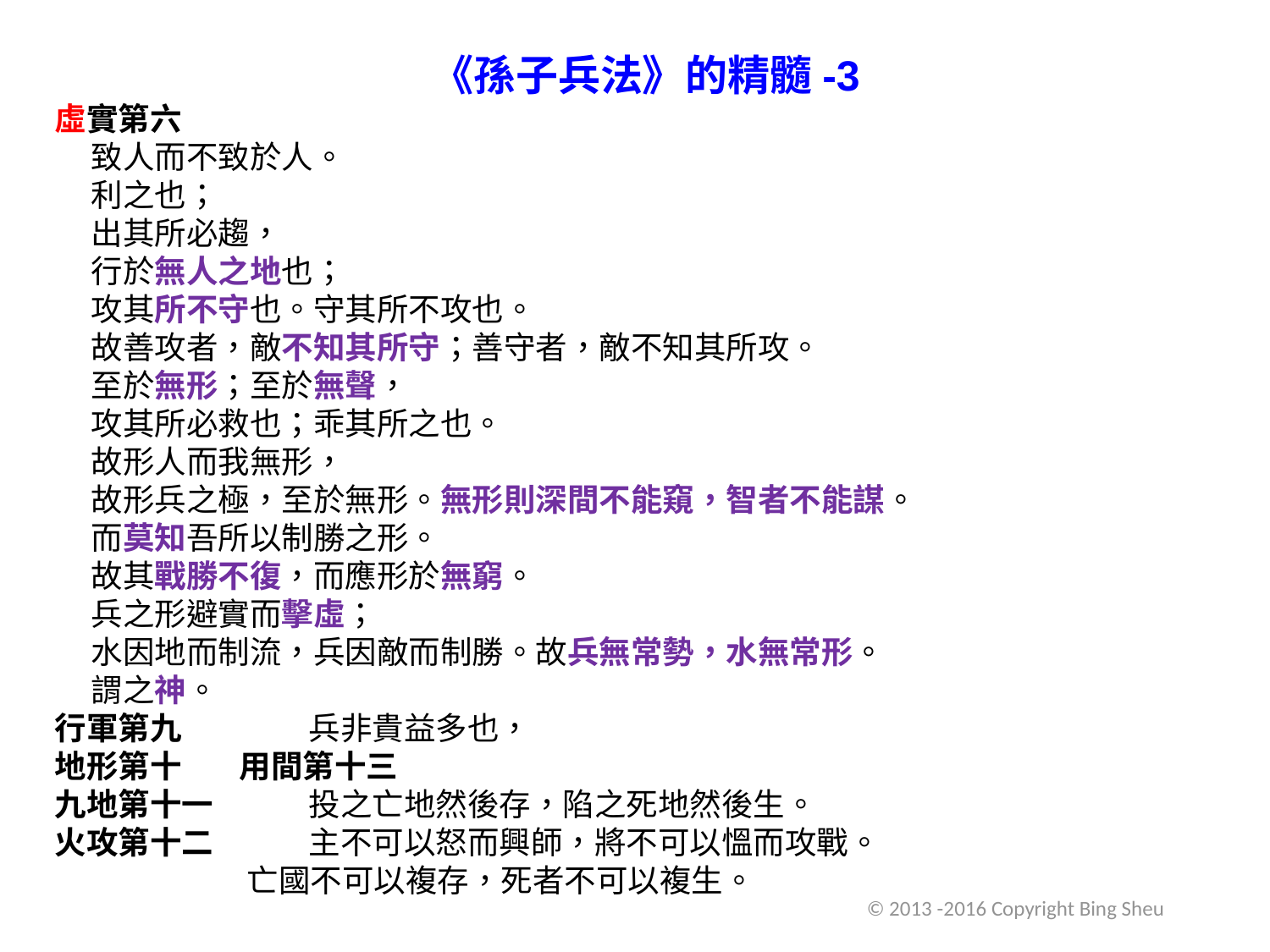

《孫子兵法》的精髓-3
虛實第六
    致人而不致於人。
    利之也；
    出其所必趨，
    行於無人之地也；
    攻其所不守也。守其所不攻也。
    故善攻者，敵不知其所守；善守者，敵不知其所攻。
    至於無形；至於無聲，
    攻其所必救也；乖其所之也。
    故形人而我無形，
    故形兵之極，至於無形。無形則深間不能窺，智者不能謀。
    而莫知吾所以制勝之形。
    故其戰勝不復，而應形於無窮。
    兵之形避實而擊虛；
    水因地而制流，兵因敵而制勝。故兵無常勢，水無常形。
    謂之神。
行軍第九  	兵非貴益多也，
地形第十        用間第十三
九地第十一   	投之亡地然後存，陷之死地然後生。
火攻第十二   	主不可以怒而興師，將不可以慍而攻戰。
	        亡國不可以複存，死者不可以複生。
© 2013 -2016 Copyright Bing Sheu